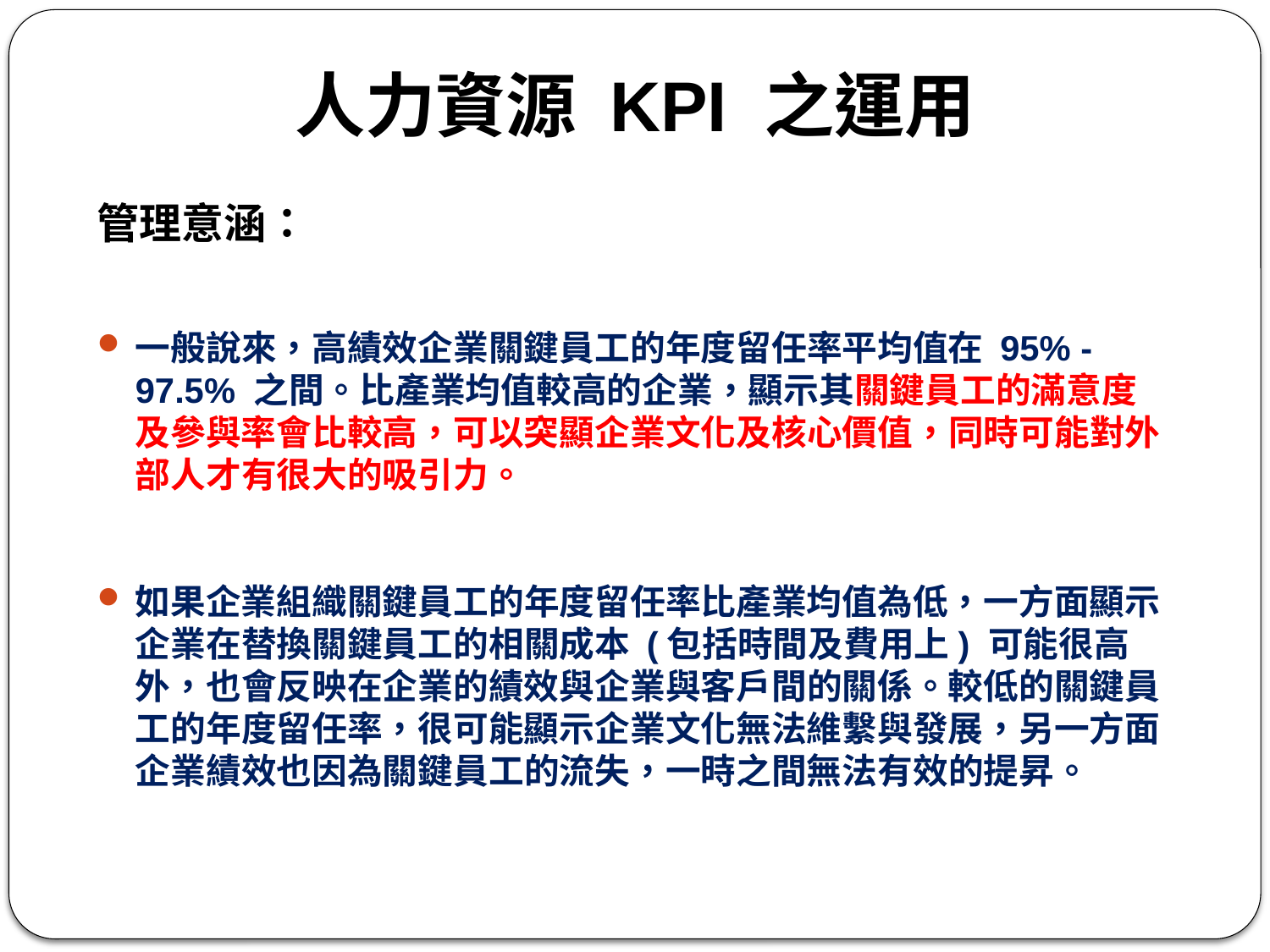

# 人力資源 KPI 之運用
管理意涵：

一般說來，高績效企業關鍵員工的年度留任率平均值在 95% - 97.5% 之間。比產業均值較高的企業，顯示其關鍵員工的滿意度及參與率會比較高，可以突顯企業文化及核心價值，同時可能對外部人才有很大的吸引力。

如果企業組織關鍵員工的年度留任率比產業均值為低，一方面顯示企業在替換關鍵員工的相關成本 (包括時間及費用上) 可能很高外，也會反映在企業的績效與企業與客戶間的關係。較低的關鍵員工的年度留任率，很可能顯示企業文化無法維繫與發展，另一方面企業績效也因為關鍵員工的流失，一時之間無法有效的提昇。